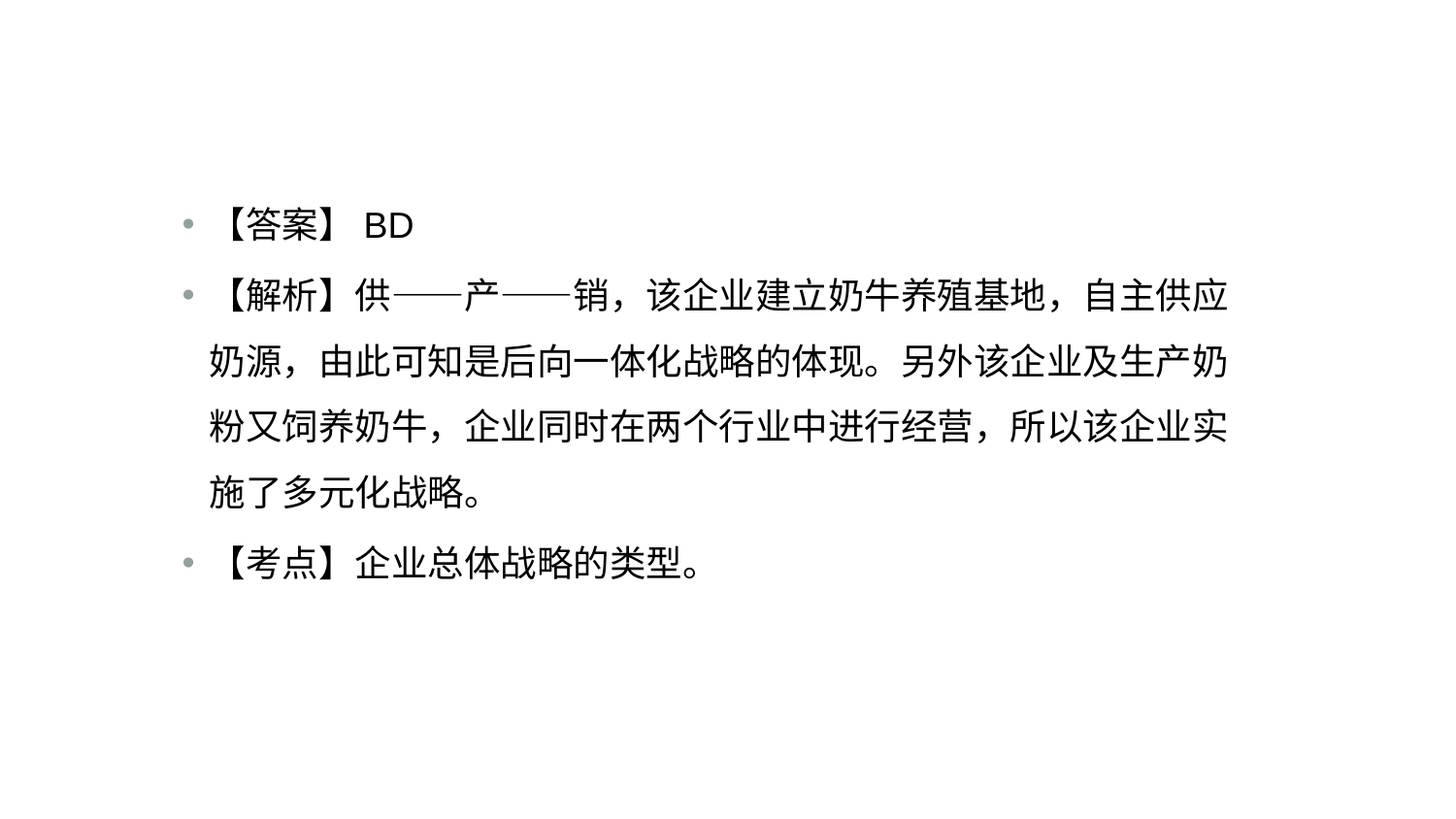

#
【答案】BD
【解析】供——产——销，该企业建立奶牛养殖基地，自主供应奶源，由此可知是后向一体化战略的体现。另外该企业及生产奶粉又饲养奶牛，企业同时在两个行业中进行经营，所以该企业实施了多元化战略。
【考点】企业总体战略的类型。